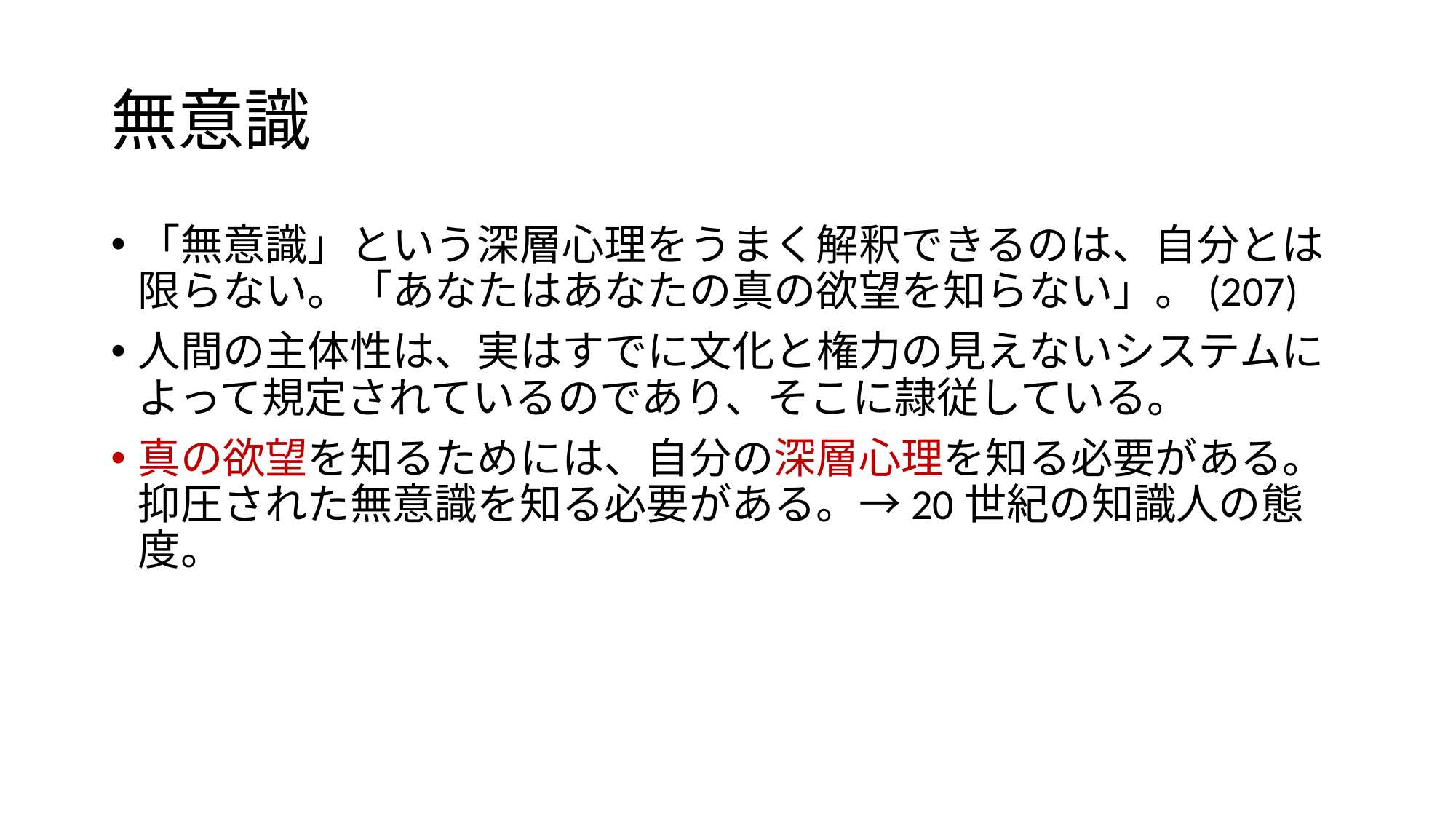

# 無意識
「無意識」という深層心理をうまく解釈できるのは、自分とは限らない。「あなたはあなたの真の欲望を知らない」。(207)
人間の主体性は、実はすでに文化と権力の見えないシステムによって規定されているのであり、そこに隷従している。
真の欲望を知るためには、自分の深層心理を知る必要がある。抑圧された無意識を知る必要がある。→20世紀の知識人の態度。